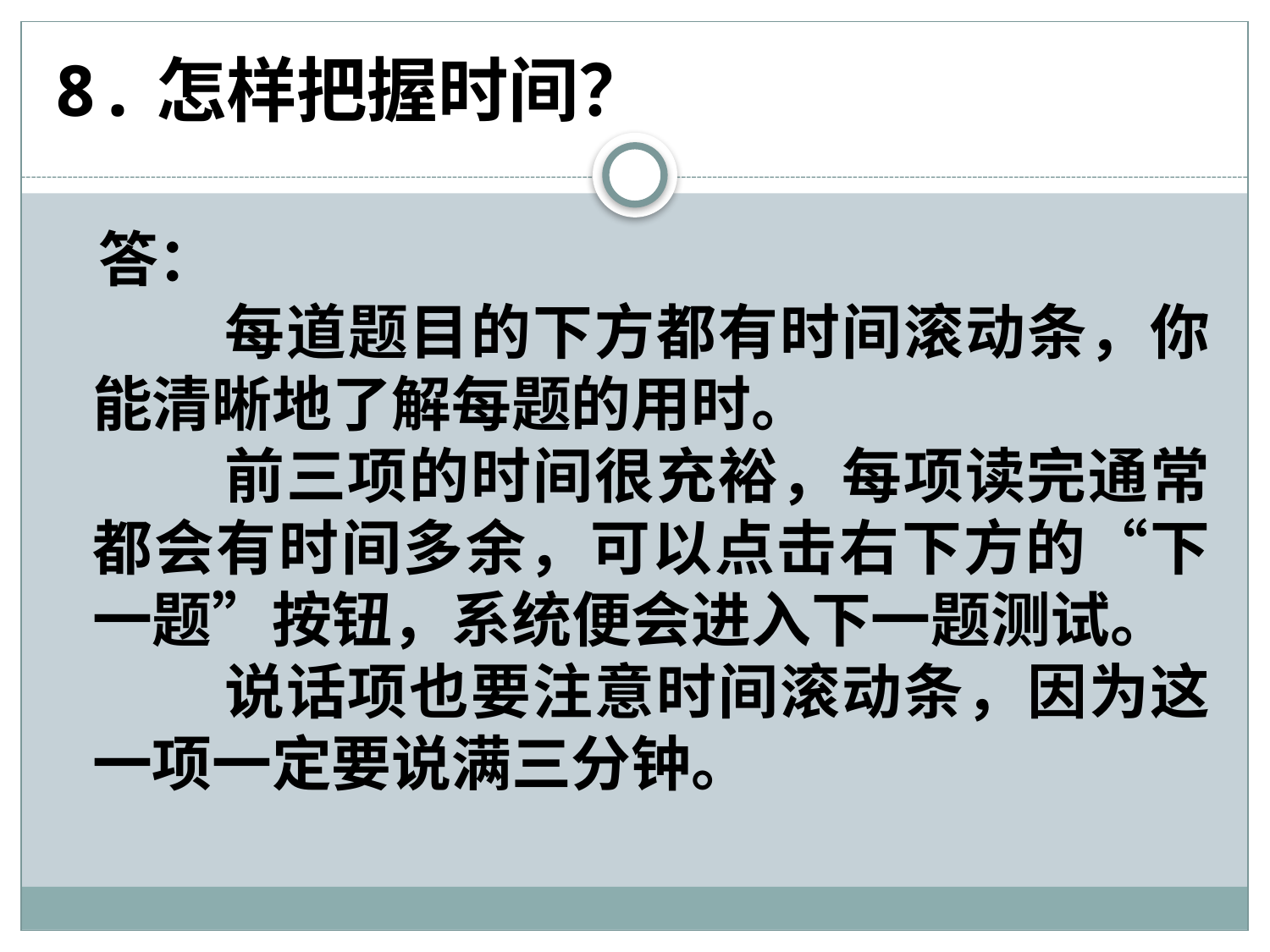

# 8.怎样把握时间？
  答：
          每道题目的下方都有时间滚动条，你能清晰地了解每题的用时。
          前三项的时间很充裕，每项读完通常都会有时间多余，可以点击右下方的“下一题”按钮，系统便会进入下一题测试。
          说话项也要注意时间滚动条，因为这一项一定要说满三分钟。